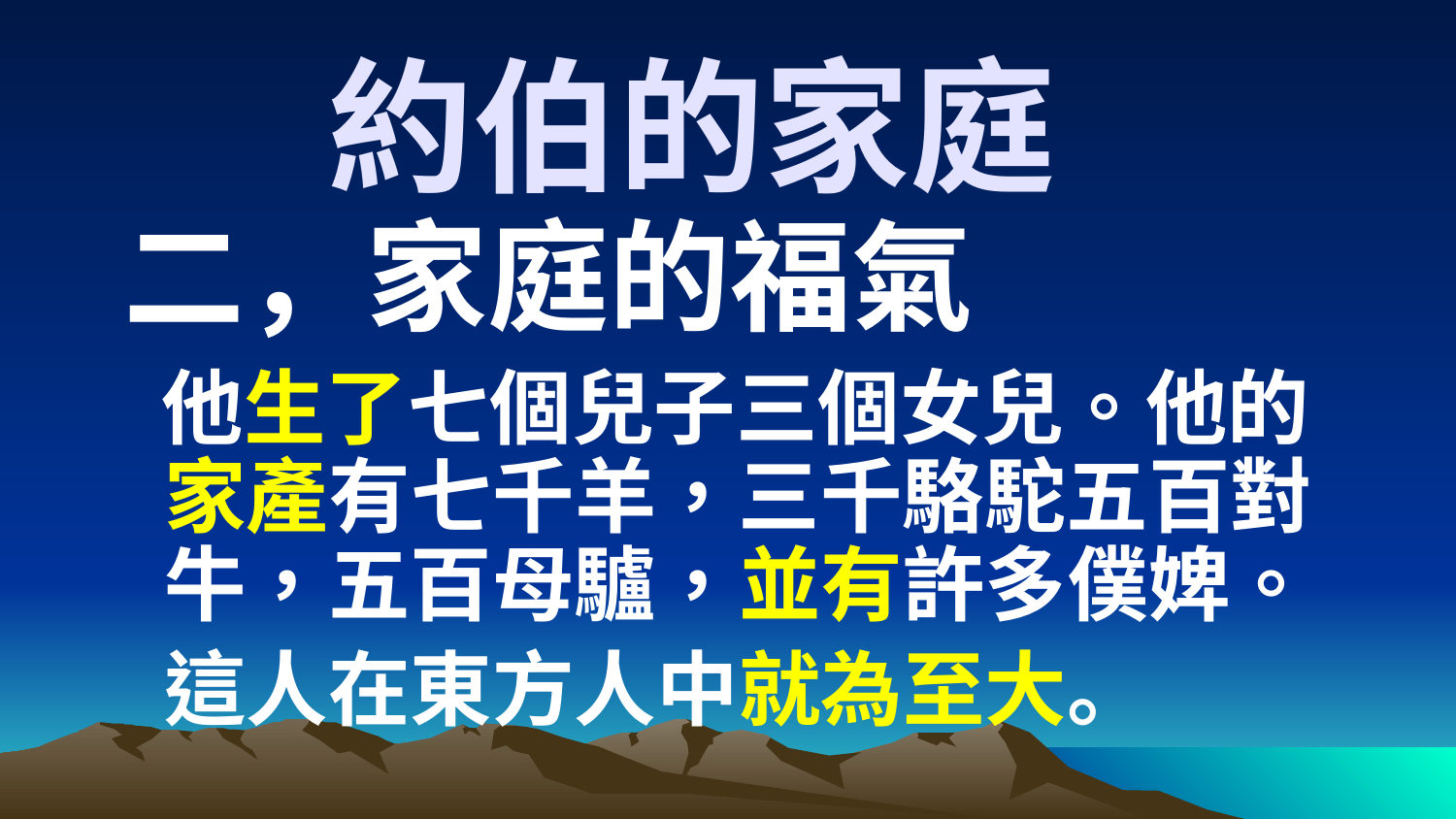

# 約伯的家庭
二，家庭的福氣
 他生了七個兒子三個女兒。他的家產有七千羊，三千駱駝五百對牛，五百母驢，並有許多僕婢。這人在東方人中就為至大。